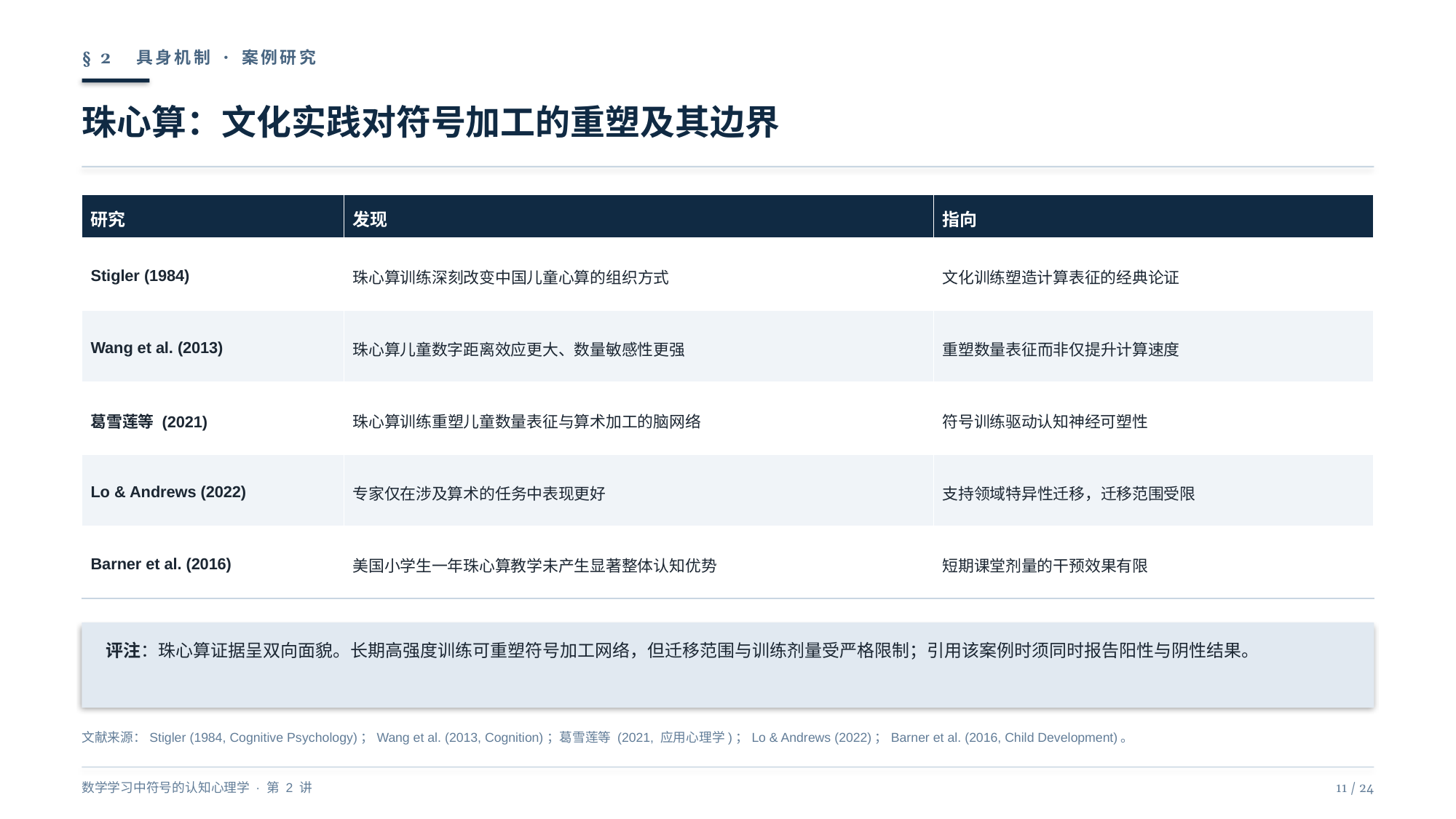

§ 2　具身机制 · 案例研究

珠心算：文化实践对符号加工的重塑及其边界

| 研究 | 发现 | 指向 |
| --- | --- | --- |
| Stigler (1984) | 珠心算训练深刻改变中国儿童心算的组织方式 | 文化训练塑造计算表征的经典论证 |
| Wang et al. (2013) | 珠心算儿童数字距离效应更大、数量敏感性更强 | 重塑数量表征而非仅提升计算速度 |
| 葛雪莲等 (2021) | 珠心算训练重塑儿童数量表征与算术加工的脑网络 | 符号训练驱动认知神经可塑性 |
| Lo & Andrews (2022) | 专家仅在涉及算术的任务中表现更好 | 支持领域特异性迁移，迁移范围受限 |
| Barner et al. (2016) | 美国小学生一年珠心算教学未产生显著整体认知优势 | 短期课堂剂量的干预效果有限 |

评注：珠心算证据呈双向面貌。长期高强度训练可重塑符号加工网络，但迁移范围与训练剂量受严格限制；引用该案例时须同时报告阳性与阴性结果。
文献来源：Stigler (1984, Cognitive Psychology)；Wang et al. (2013, Cognition)；葛雪莲等 (2021, 应用心理学)；Lo & Andrews (2022)；Barner et al. (2016, Child Development)。

数学学习中符号的认知心理学 · 第 2 讲
11 / 24